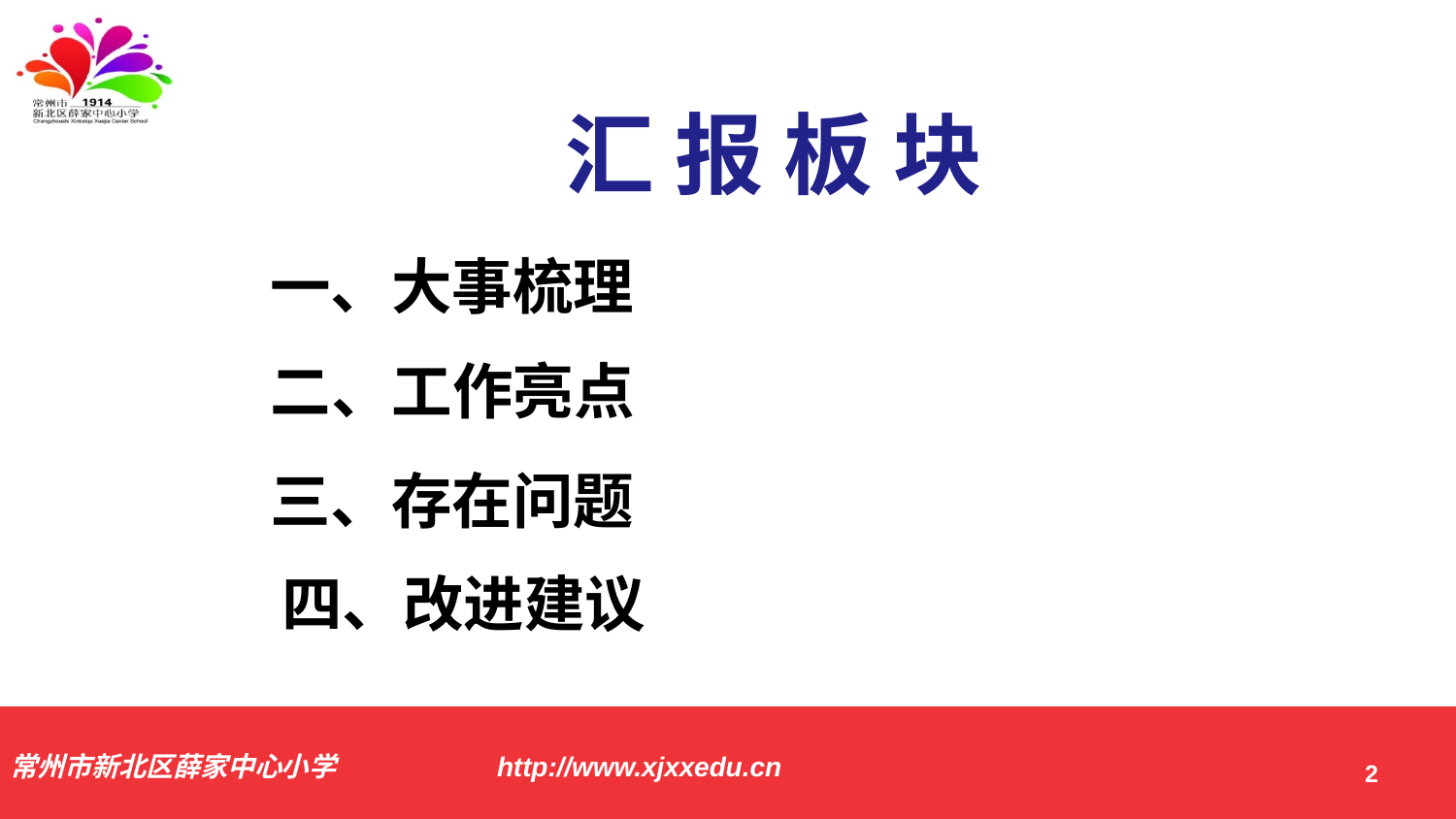

汇 报 板 块
   一、大事梳理
  二、工作亮点
   三、存在问题
   四、改进建议

2